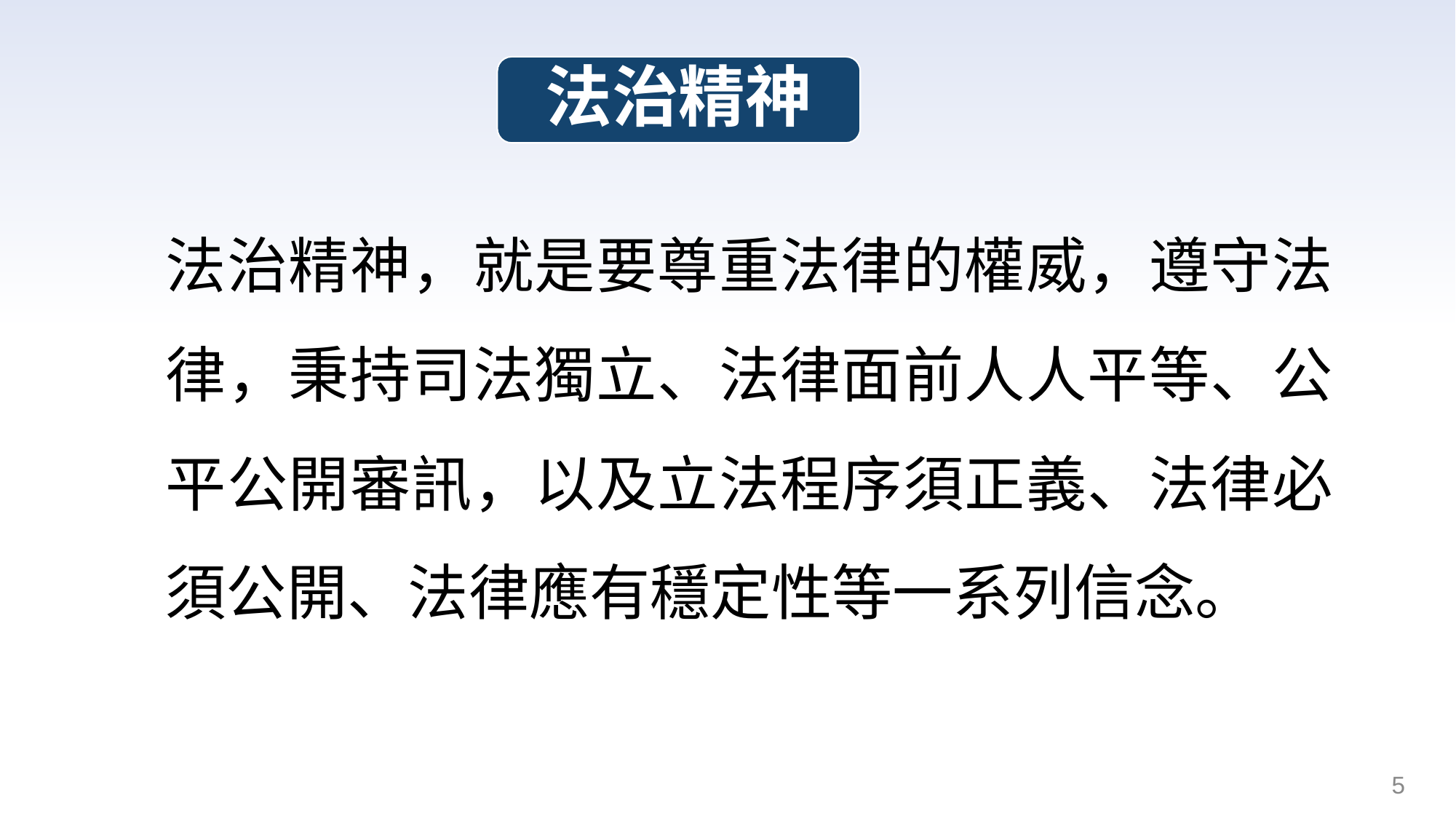

法治精神
法治精神，就是要尊重法律的權威，遵守法律，秉持司法獨立、法律面前人人平等、公平公開審訊，以及立法程序須正義、法律必須公開、法律應有穩定性等一系列信念。

5